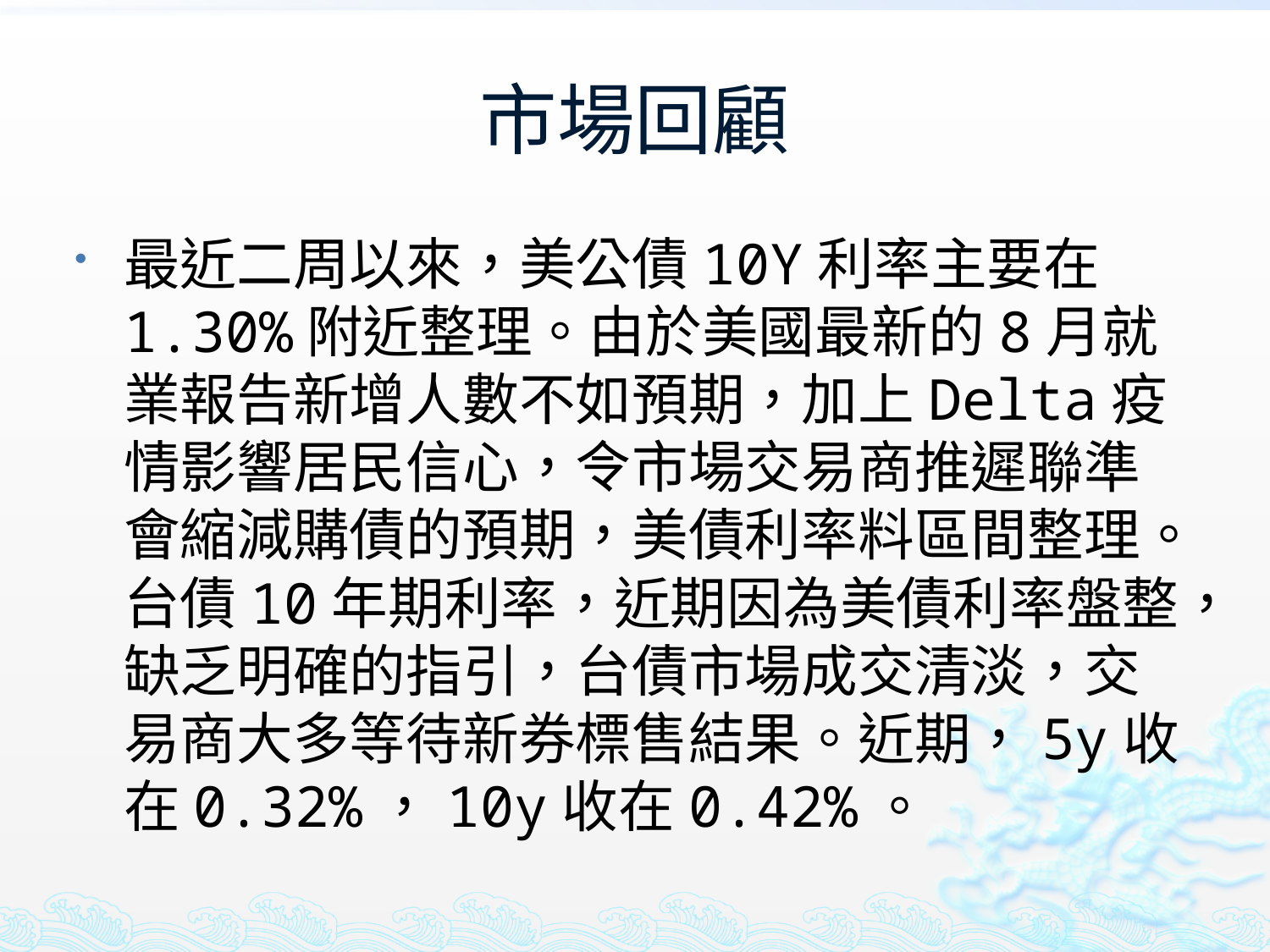

# 市場回顧
最近二周以來，美公債10Y利率主要在1.30%附近整理。由於美國最新的8月就業報告新增人數不如預期，加上Delta疫情影響居民信心，令市場交易商推遲聯準會縮減購債的預期，美債利率料區間整理。台債10年期利率，近期因為美債利率盤整，缺乏明確的指引，台債市場成交清淡，交易商大多等待新券標售結果。近期，5y收在0.32%，10y收在0.42%。